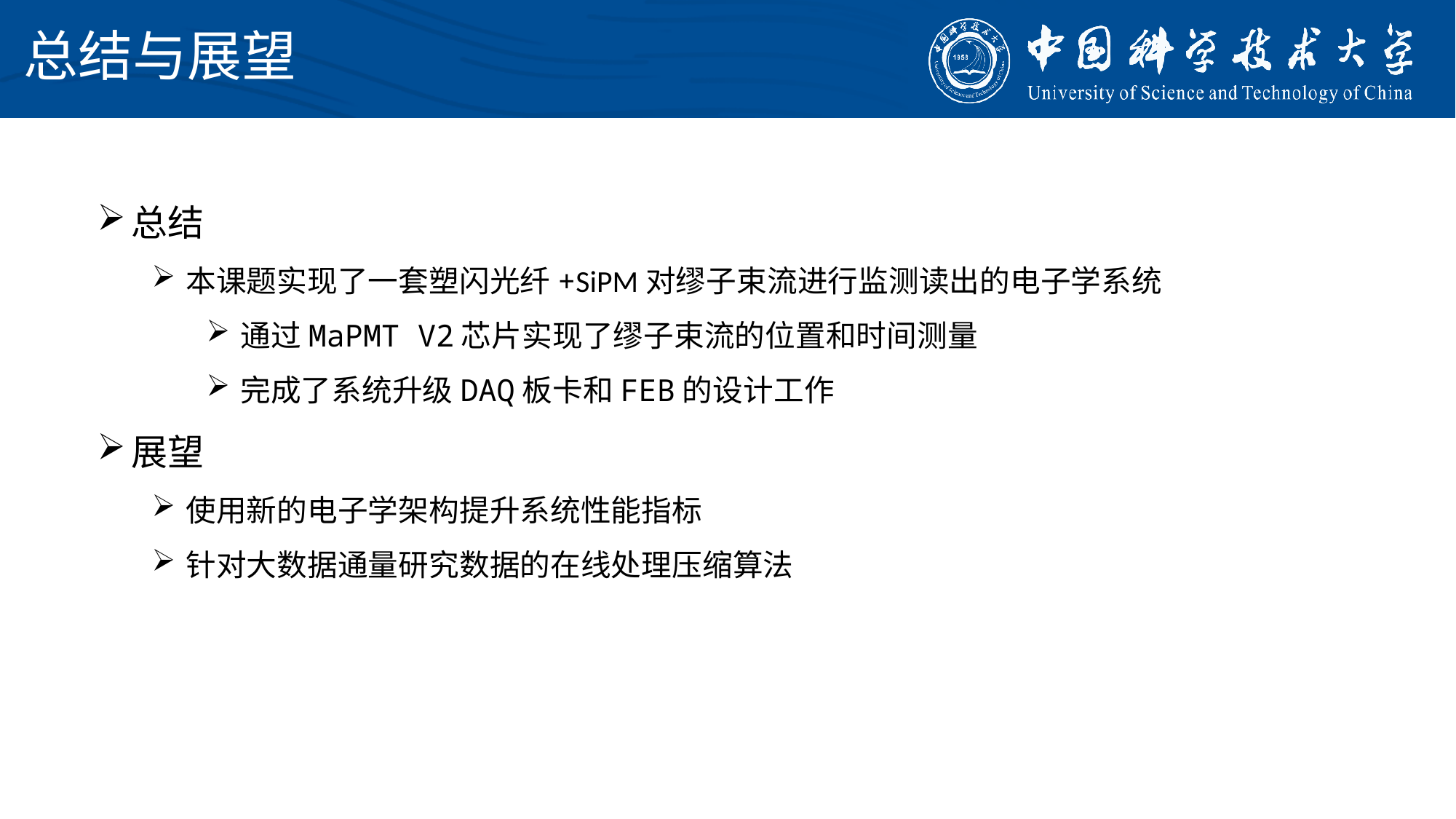

# 总结与展望
总结
本课题实现了一套塑闪光纤+SiPM对缪子束流进行监测读出的电子学系统
通过MaPMT V2芯片实现了缪子束流的位置和时间测量
完成了系统升级DAQ板卡和FEB的设计工作
展望
使用新的电子学架构提升系统性能指标
针对大数据通量研究数据的在线处理压缩算法
15